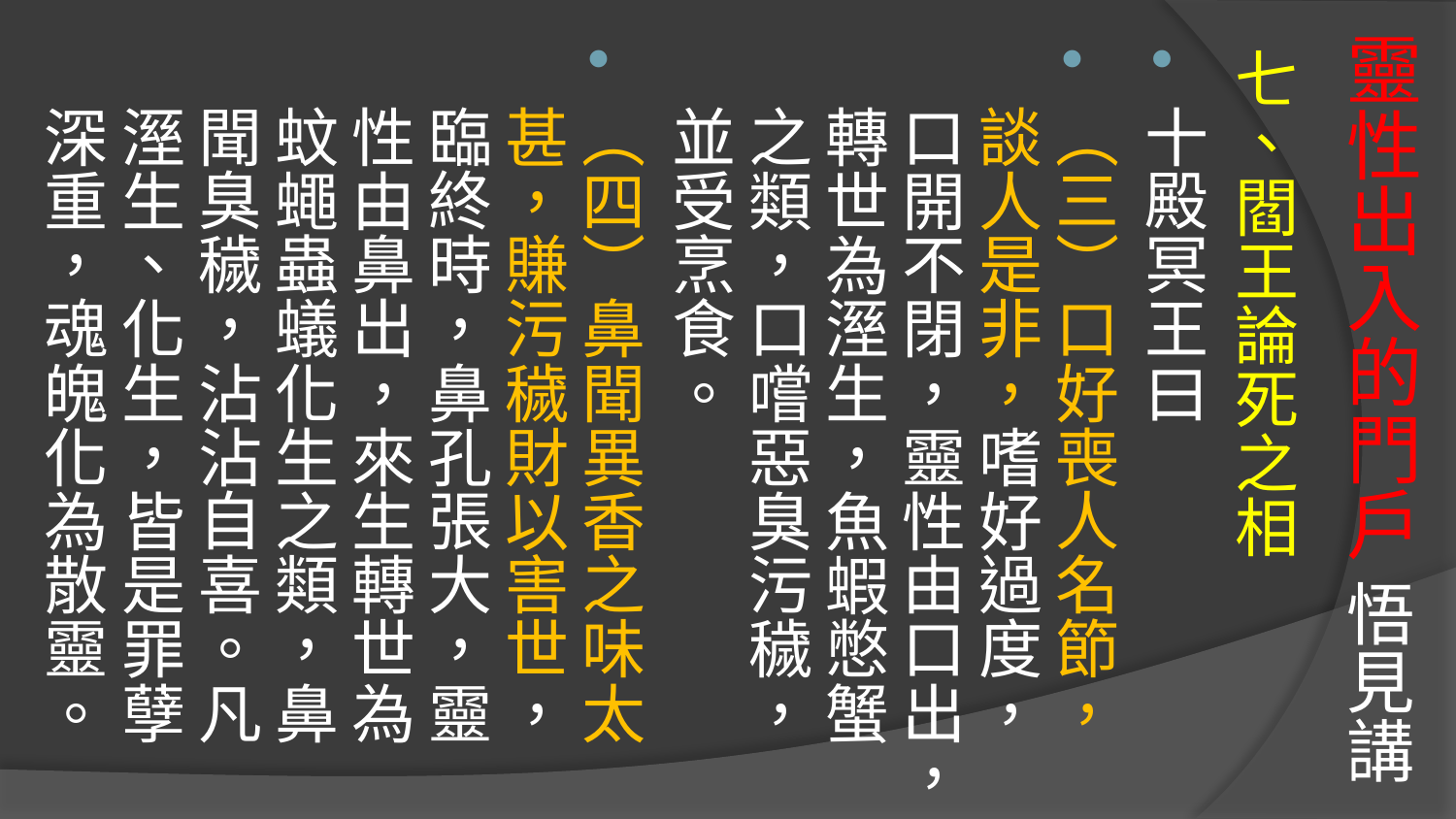

# 靈性出入的門戶 悟見講
七、閻王論死之相
十殿冥王曰
（三）口好喪人名節，談人是非，嗜好過度，口開不閉，靈性由口出，轉世為溼生，魚蝦憋蟹之類，口嚐惡臭污穢，並受烹食。
（四）鼻聞異香之味太甚，賺污穢財以害世，臨終時，鼻孔張大，靈性由鼻出，來生轉世為蚊蠅蟲蟻化生之類，鼻聞臭穢，沾沾自喜。凡溼生、化生，皆是罪孽深重，魂魄化為散靈。